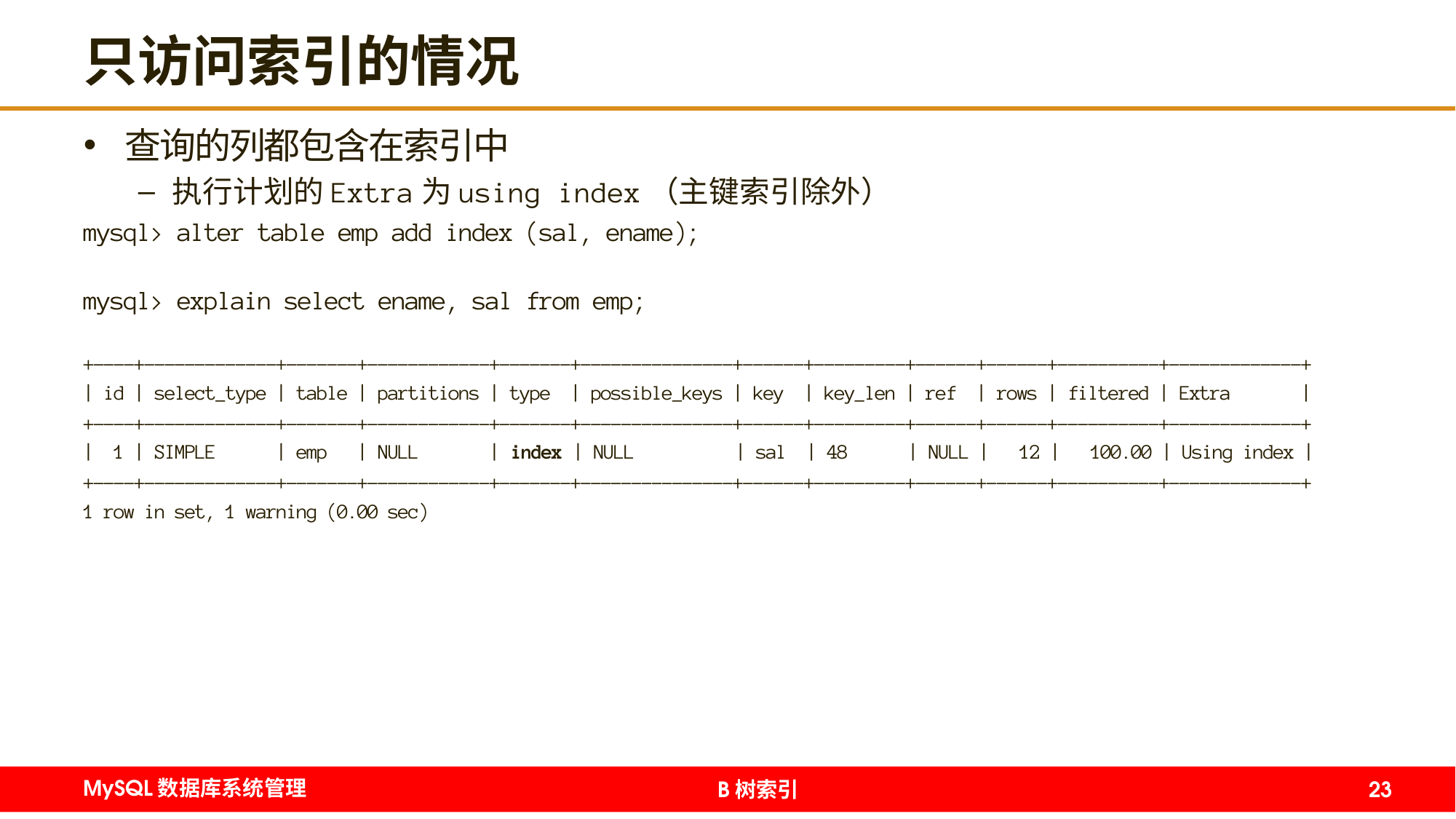

# 只访问索引的情况
查询的列都包含在索引中
执行计划的Extra为using index（主键索引除外）
mysql> alter table emp add index (sal, ename);

mysql> explain select ename, sal from emp;

+----+-------------+-------+------------+-------+---------------+------+---------+------+------+----------+-------------+
| id | select_type | table | partitions | type  | possible_keys | key  | key_len | ref  | rows | filtered | Extra       |
+----+-------------+-------+------------+-------+---------------+------+---------+------+------+----------+-------------+
|  1 | SIMPLE      | emp   | NULL       | index | NULL          | sal  | 48      | NULL |   12 |   100.00 | Using index |
+----+-------------+-------+------------+-------+---------------+------+---------+------+------+----------+-------------+
1 row in set, 1 warning (0.00 sec)